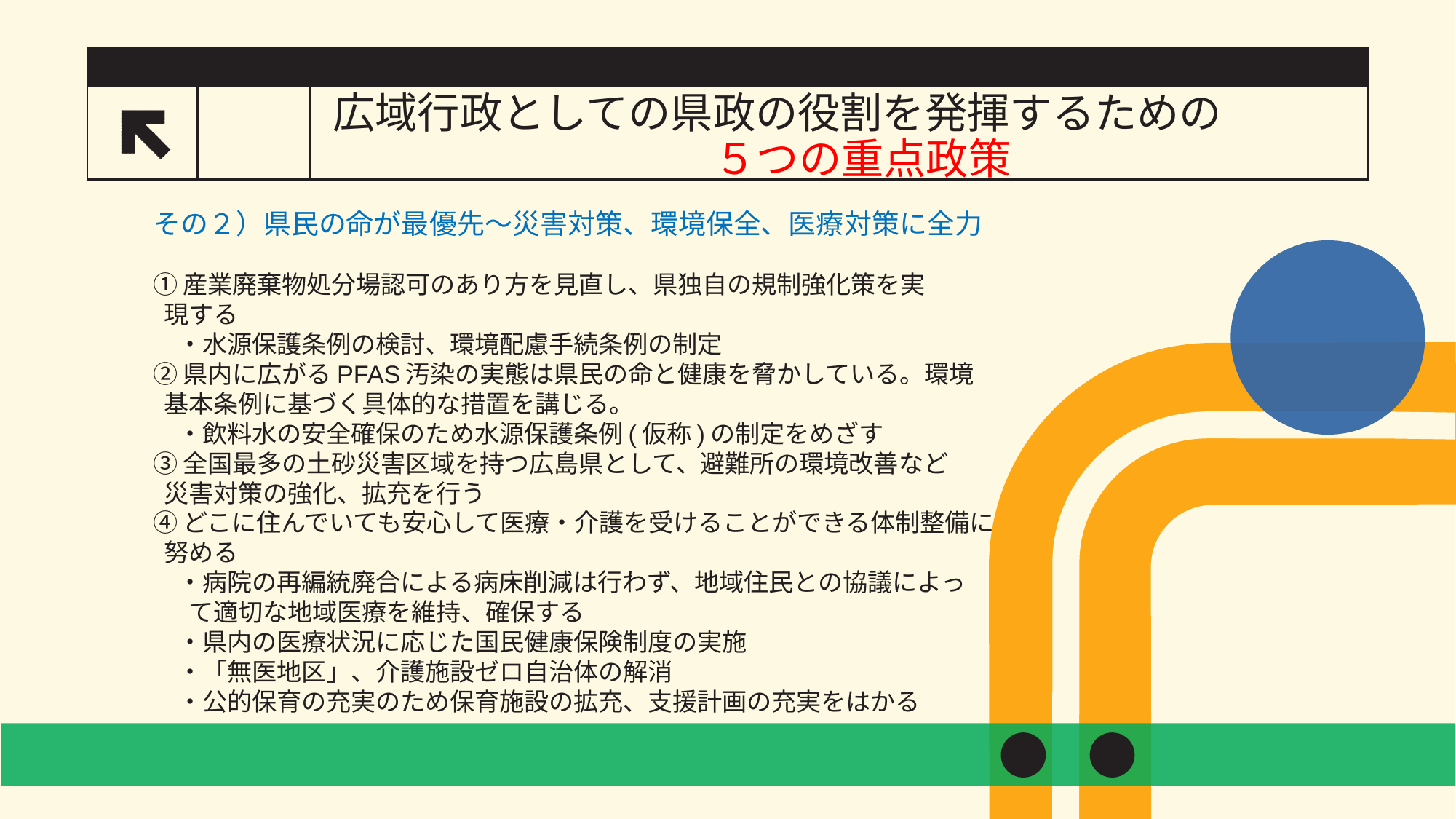

# 広域行政としての県政の役割を発揮するための 　　　　　　　　　５つの重点政策

その２）県民の命が最優先～災害対策、環境保全、医療対策に全力

①産業廃棄物処分場認可のあり方を見直し、県独自の規制強化策を実
 現する
　・水源保護条例の検討、環境配慮手続条例の制定
②県内に広がるPFAS汚染の実態は県民の命と健康を脅かしている。環境
 基本条例に基づく具体的な措置を講じる。
　・飲料水の安全確保のため水源保護条例(仮称)の制定をめざす
③全国最多の土砂災害区域を持つ広島県として、避難所の環境改善など
 災害対策の強化、拡充を行う
④どこに住んでいても安心して医療・介護を受けることができる体制整備に
 努める
　・病院の再編統廃合による病床削減は行わず、地域住民との協議によっ
 　て適切な地域医療を維持、確保する
　・県内の医療状況に応じた国民健康保険制度の実施
　・「無医地区」、介護施設ゼロ自治体の解消
　・公的保育の充実のため保育施設の拡充、支援計画の充実をはかる